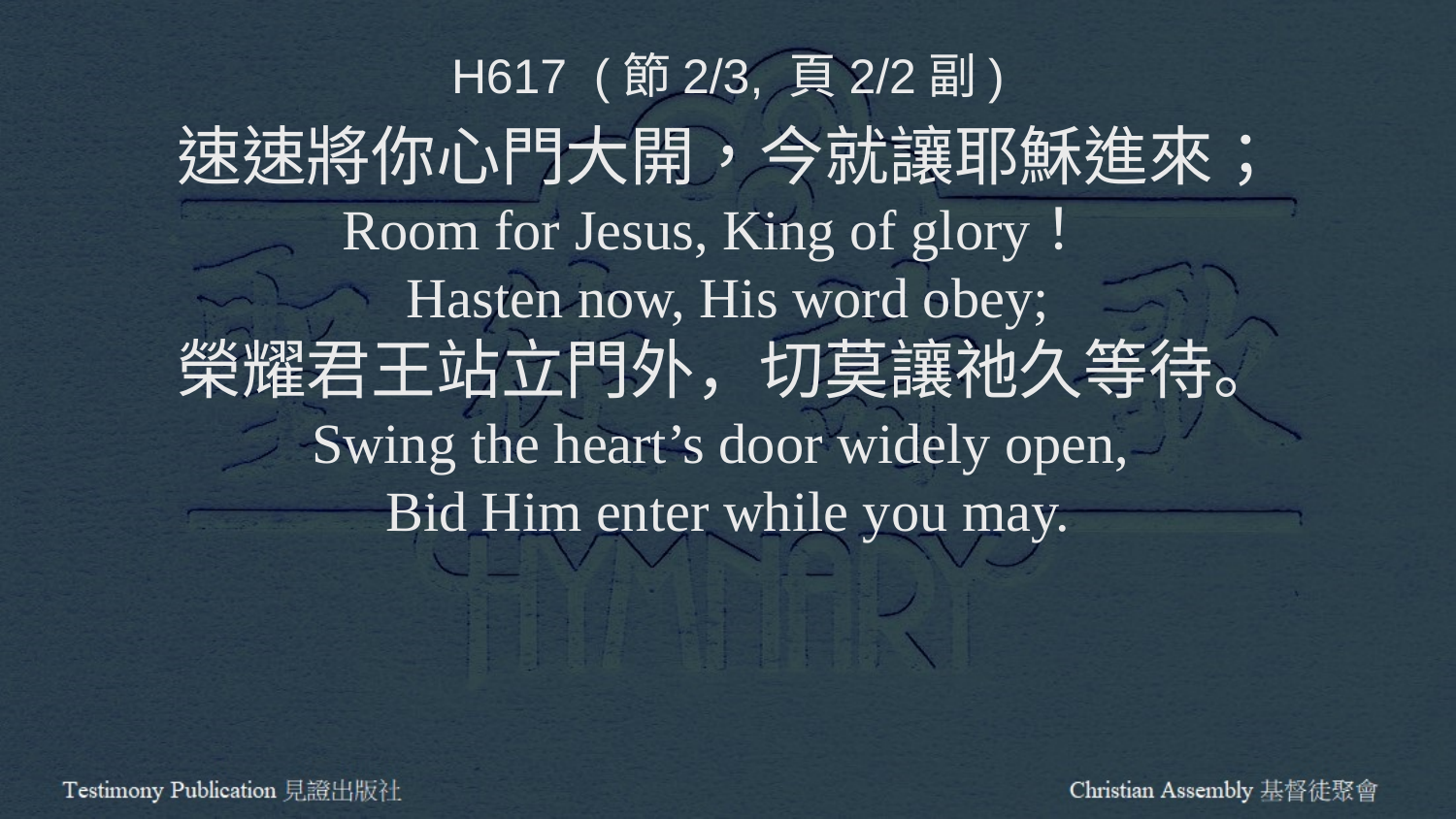

H617  (節2/3, 頁2/2副)
速速將你心門大開，今就讓耶穌進來；
Room for Jesus, King of glory！
Hasten now, His word obey;
榮耀君王站立門外，切莫讓祂久等待。
Swing the heart’s door widely open,
Bid Him enter while you may.